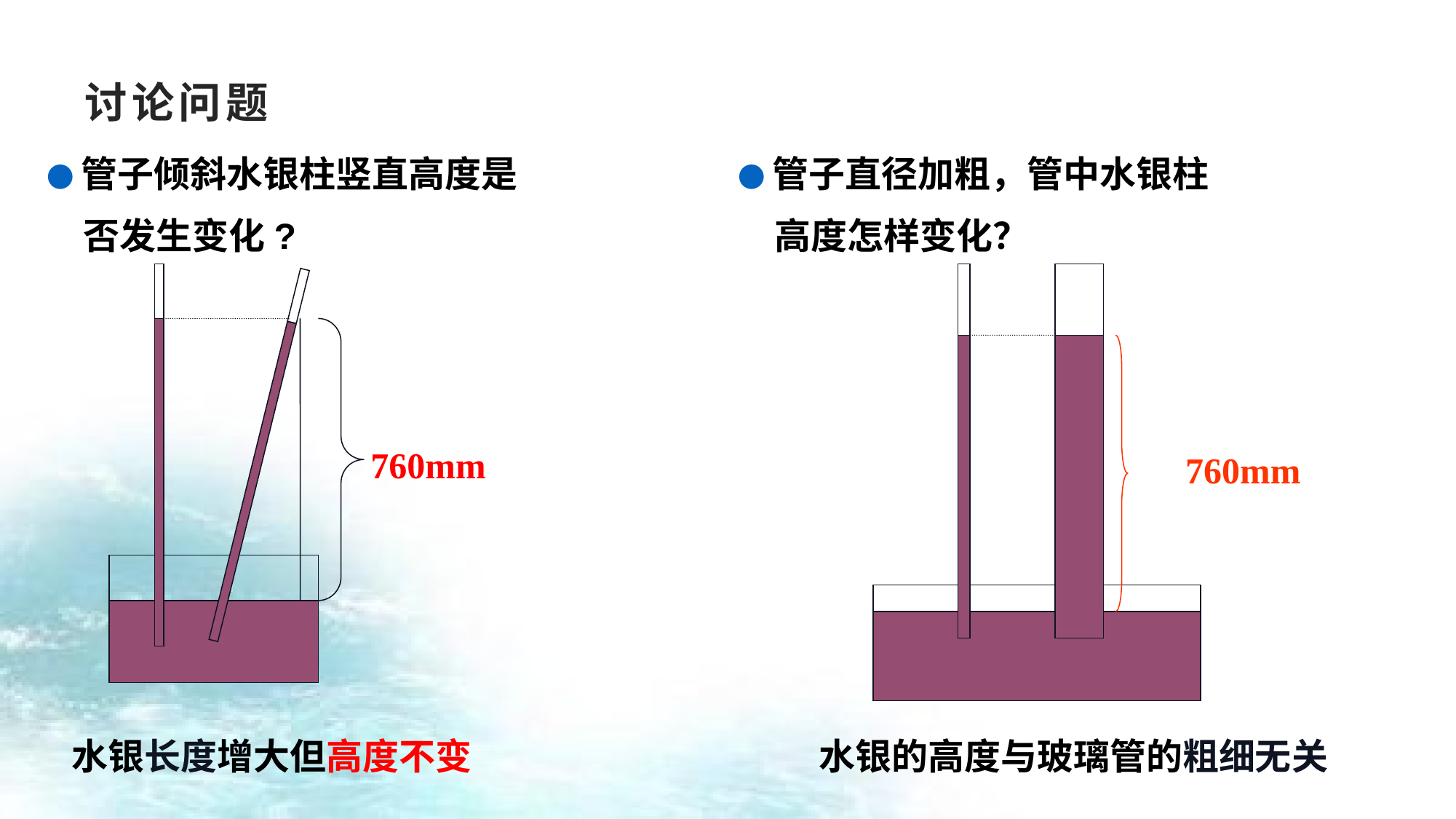

讨论问题
●管子倾斜水银柱竖直高度是
　否发生变化?
●管子直径加粗，管中水银柱
　高度怎样变化？

760mm

760mm
水银长度增大但高度不变
水银的高度与玻璃管的粗细无关